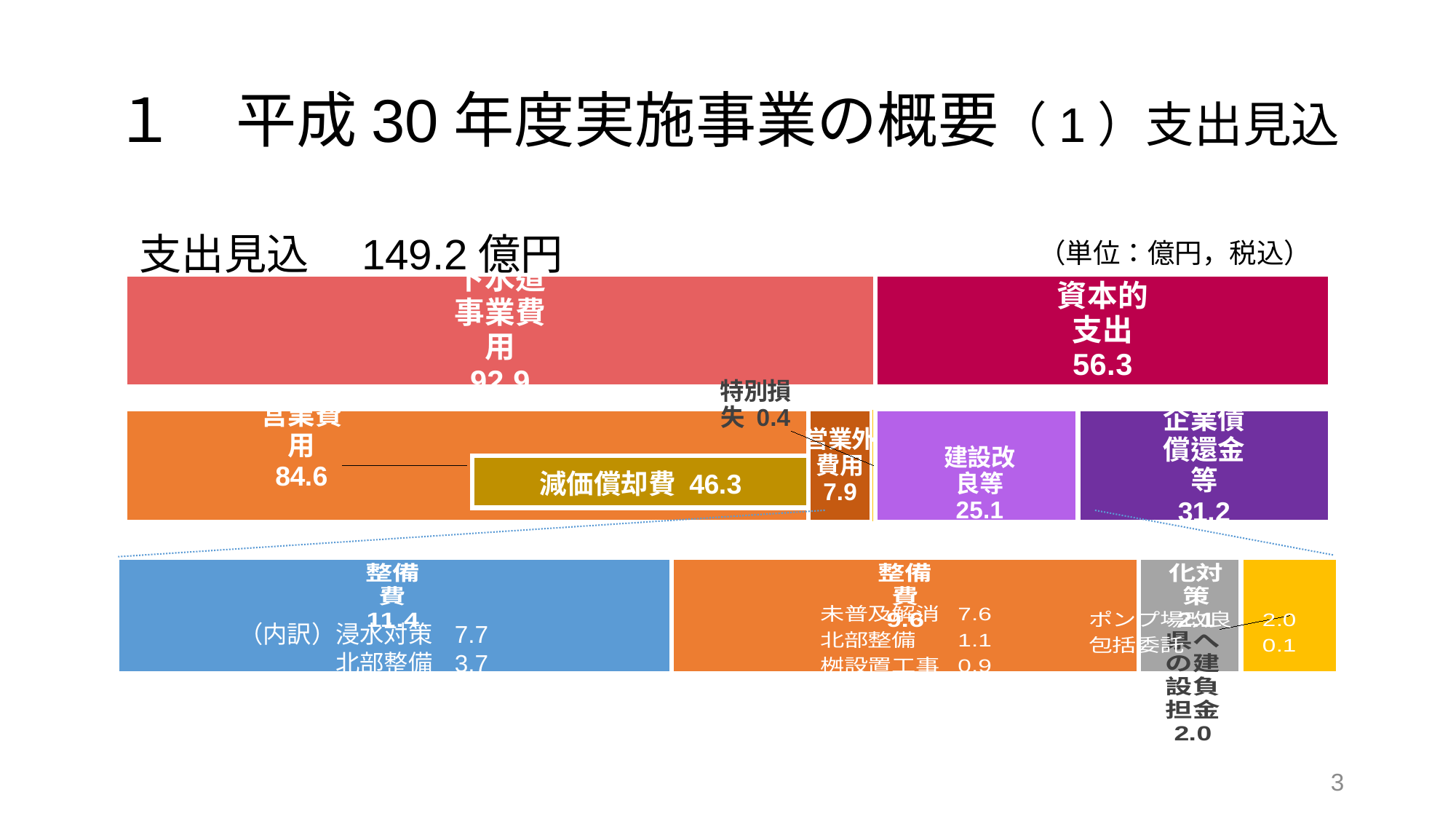

# １　平成30年度実施事業の概要（1）支出見込
支出見込　149.2億円
（単位：億円，税込）

### Chart

| Category | 下水道事業費用 | 営業費用 | 営業外費用 | 特別損失 | 資本的支出 | 建設改良等 | 企業債償還金等 |
|---|---|---|---|---|---|---|---|
| 系列 1 | None | 84.6 | 7.9 | 0.4 | None | 25.1 | 31.2 |
| 系列 2 | 92.9 | None | None | None | 56.3 | None | None |

### Chart

| Category | 雨水整備費 | 汚水整備費 | 老朽化対策 | 県への建設負担金 |
|---|---|---|---|---|
| 系列 1 | 11.4 | 9.6 | 2.1 | 2.0 |
（内訳）浸水対策   7.7
　　　　北部整備   3.7
3